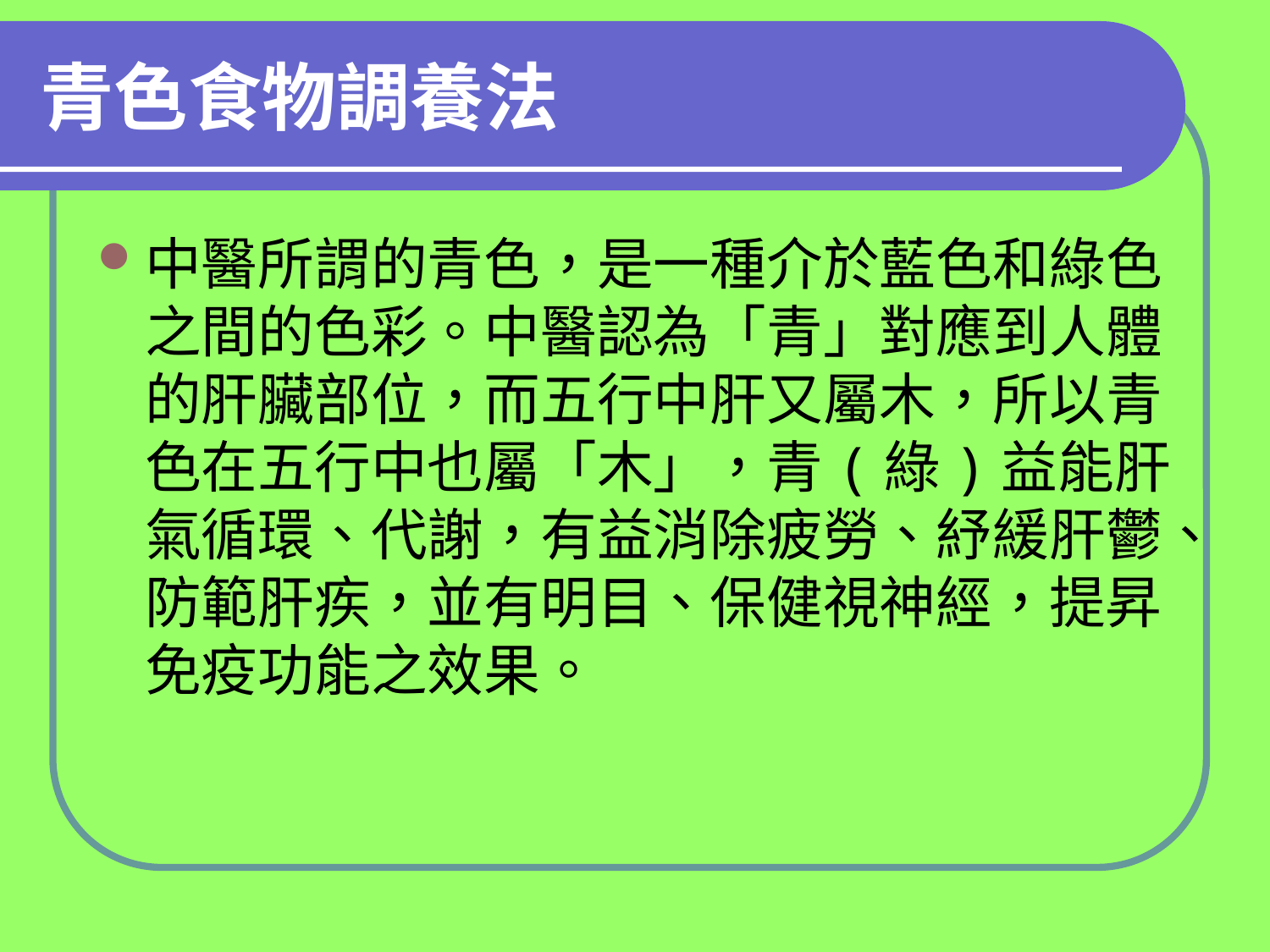

# 青色食物調養法
中醫所謂的青色，是一種介於藍色和綠色之間的色彩。中醫認為「青」對應到人體的肝臟部位，而五行中肝又屬木，所以青色在五行中也屬「木」，青(綠)益能肝氣循環、代謝，有益消除疲勞、紓緩肝鬱、防範肝疾，並有明目、保健視神經，提昇免疫功能之效果。